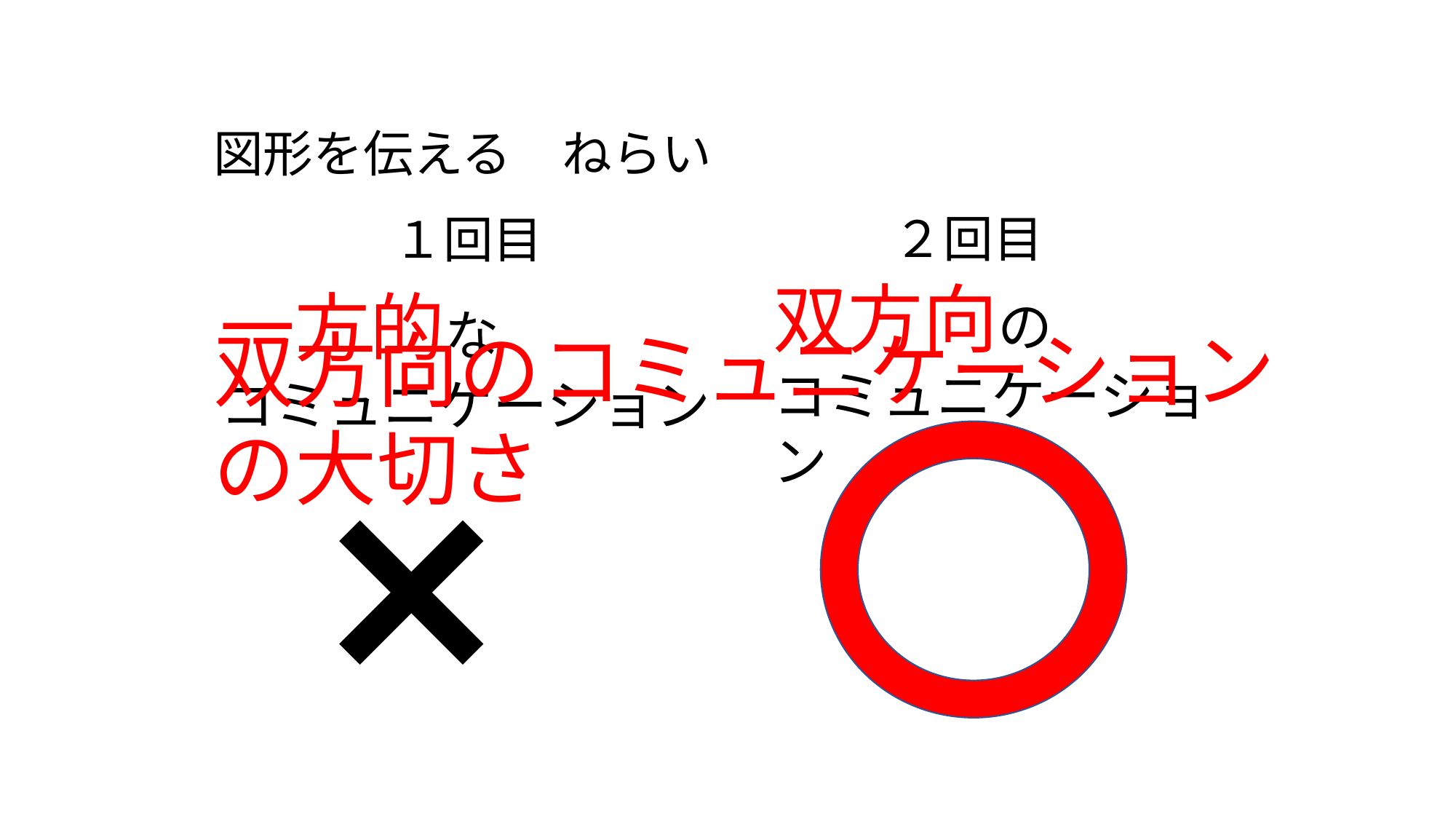

図形を伝える　ねらい
２回目
１回目
双方向の
コミュニケーション
一方的な
コミュニケーション
双方向のコミュニケーション
の大切さ

❌